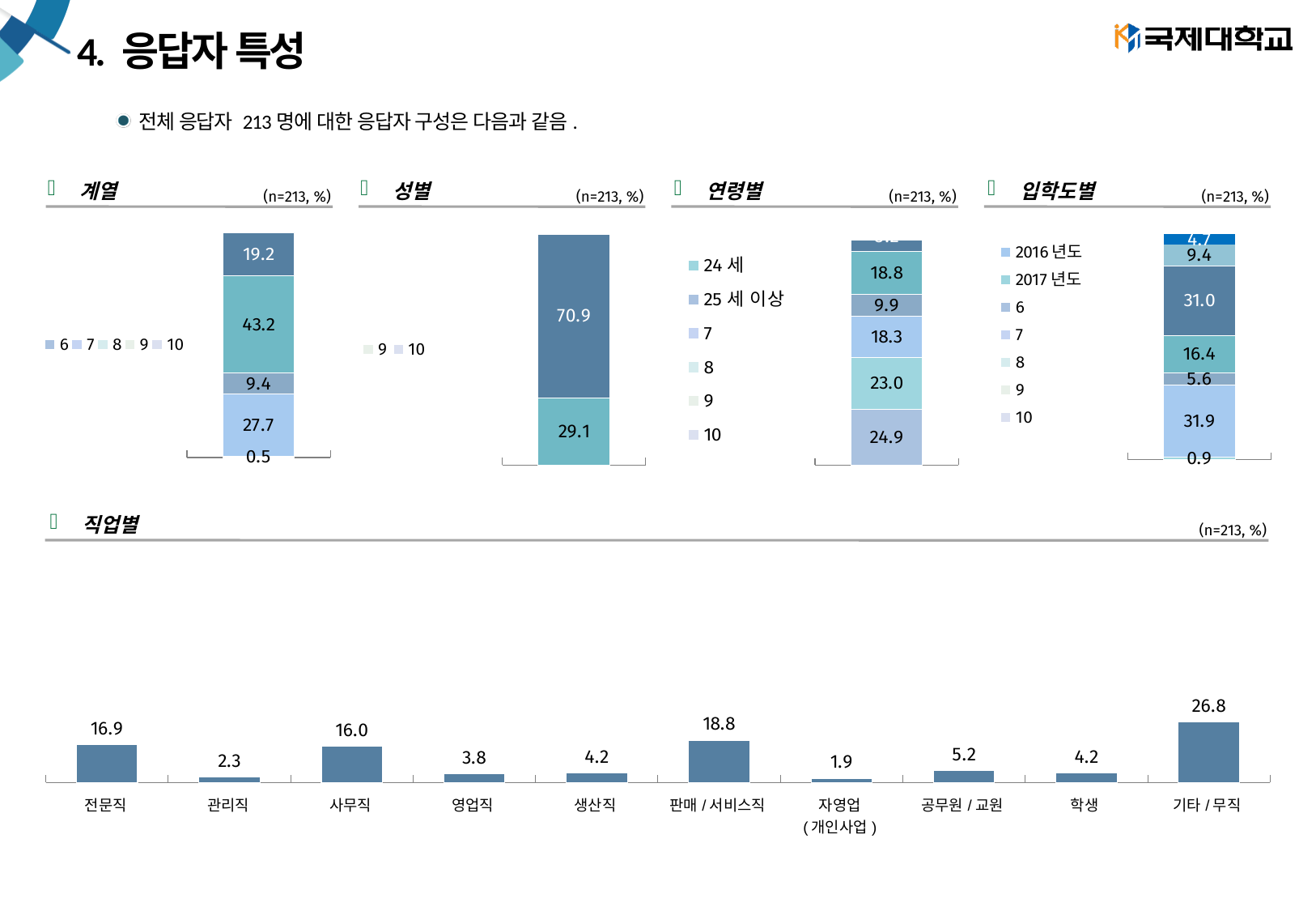

# 4. 응답자 특성
전체 응답자 213명에 대한 응답자 구성은 다음과 같음.
계열
(n=213, %)
성별
(n=213, %)
연령별
(n=213, %)
입학도별
(n=213, %)

### Chart

| Category | 10 | 9 | 8 | 7 | 6 | 모름/무응답 | 공학계열 | 자연계열 | 인문사회계열 | 예체능계열 |
|---|---|---|---|---|---|---|---|---|---|---|
| 열1 | None | None | None | None | None | 0.4694835680751174 | 27.699530516431924 | 9.389671361502346 | 43.1924882629108 | 19.248826291079812 |

### Chart

| Category | 10 | 9 | 8 | 7 | 6 |  |  |  | 여성 | 남성 |
|---|---|---|---|---|---|---|---|---|---|---|
| 열1 | None | None | None | None | None | None | None | None | 29.107981220657276 | 70.89201877934272 |

### Chart

| Category | 10 | 9 | 8 | 7 | 25세 이상 | 24세 | 23세 | 22세 | 21세 | 20세 이하 |
|---|---|---|---|---|---|---|---|---|---|---|
| 열1 | None | None | None | None | 24.88262910798122 | 23.004694835680752 | 18.30985915492958 | 9.859154929577464 | 18.779342723004692 | 5.164319248826291 |

### Chart

| Category | 10 | 9 | 8 | 7 | 6 | 2017년도 | 2016년도 | 2015년도 | 2014년도 | 2013년도 | 2012년도 | 2011년 이전 |
|---|---|---|---|---|---|---|---|---|---|---|---|---|
| 열1 | None | None | None | None | None | 0.9389671361502347 | 31.92488262910798 | 5.633802816901409 | 16.431924882629108 | 30.985915492957744 | 9.389671361502346 | 4.694835680751173 |
직업별
(n=213, %)

### Chart

| Category |  |
|---|---|
| 전문직 | 16.901408450704224 |
| 관리직 | 2.3474178403755865 |
| 사무직 | 15.96244131455399 |
| 영업직 | 3.755868544600939 |
| 생산직 | 4.225352112676056 |
| 판매/서비스직 | 18.779342723004692 |
| 자영업(개인사업) | 1.8779342723004695 |
| 공무원/교원 | 5.164319248826291 |
| 학생 | 4.225352112676056 |
| 기타/무직 | 26.76056338028169 |
| 전문직 | 관리직 | 사무직 | 영업직 | 생산직 | 판매/서비스직 | 자영업 (개인사업) | 공무원/교원 | 학생 | 기타/무직 |
| --- | --- | --- | --- | --- | --- | --- | --- | --- | --- |